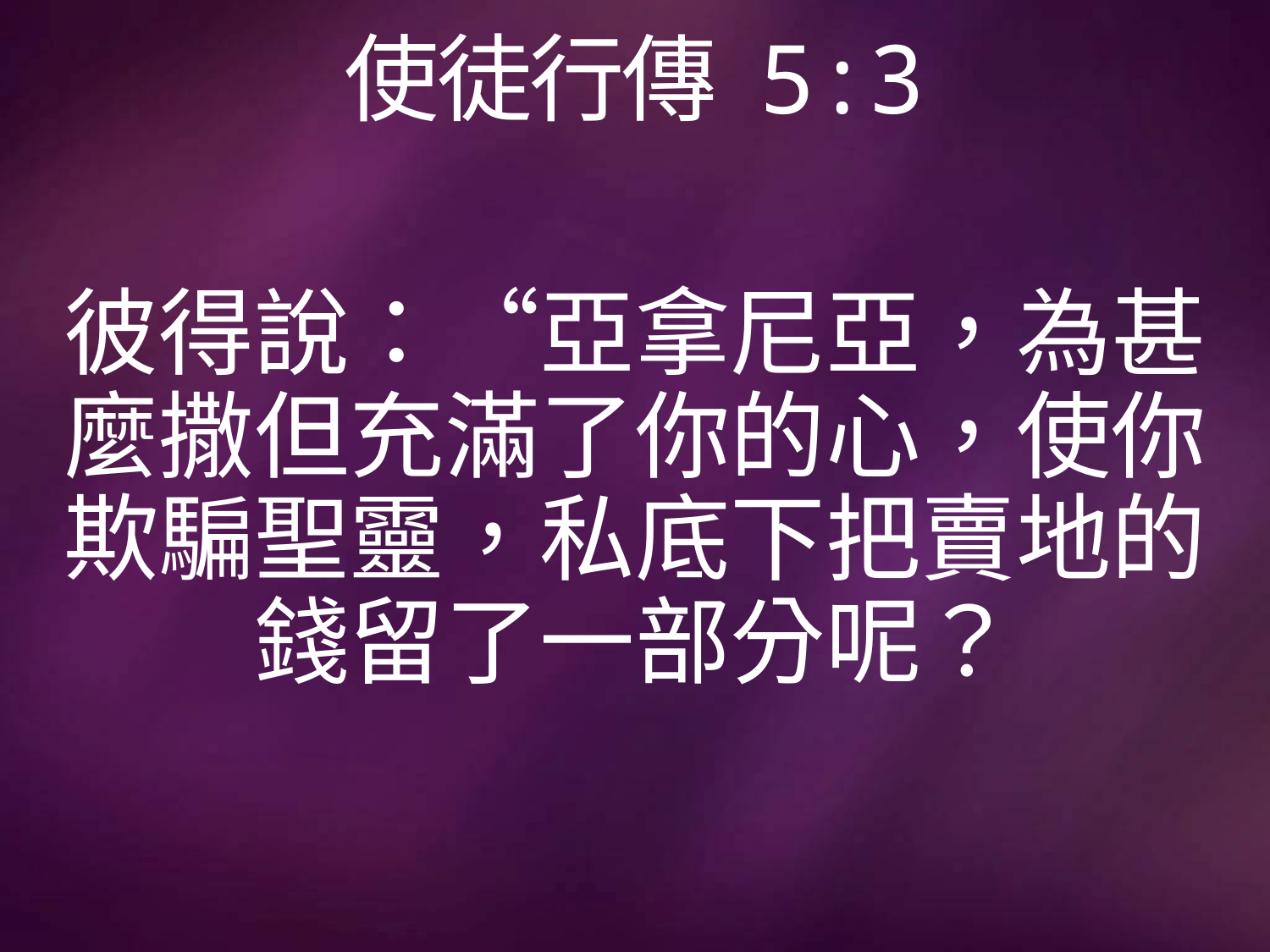

# 使徒行傳 5:3
彼得說：“亞拿尼亞，為甚麼撒但充滿了你的心，使你欺騙聖靈，私底下把賣地的錢留了一部分呢？